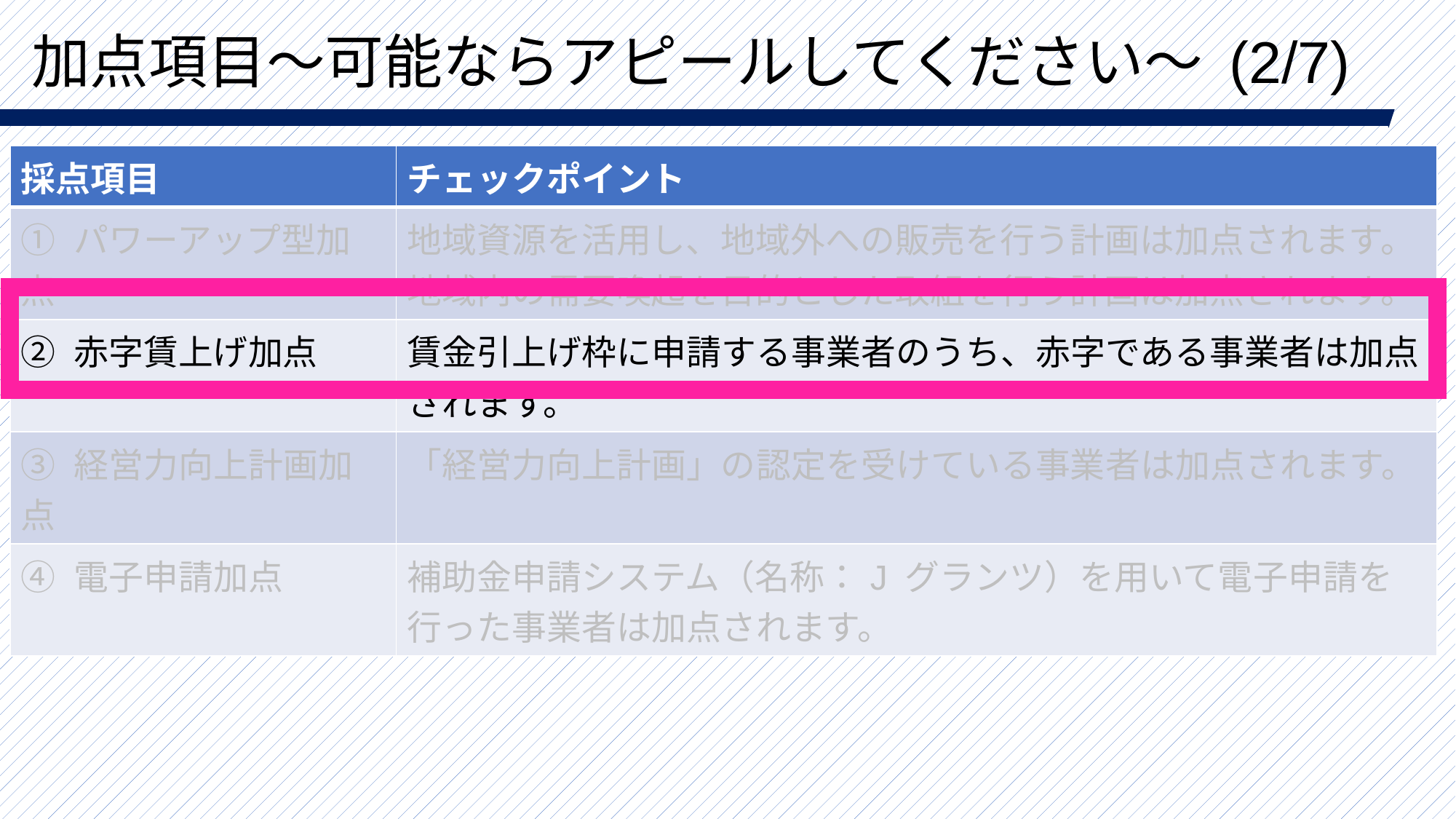

# 加点項目～可能ならアピールしてください～ (2/7)

| 採点項目 | チェックポイント |
| --- | --- |
| ① パワーアップ型加点 | 地域資源を活用し、地域外への販売を行う計画は加点されます。 地域内の需要喚起を目的とした取組を行う計画は加点されます。 |
| ② 赤字賃上げ加点 | 賃金引上げ枠に申請する事業者のうち、赤字である事業者は加点されます。 |
| ③ 経営力向上計画加点 | 「経営力向上計画」の認定を受けている事業者は加点されます。 |
| ④ 電子申請加点 | 補助金申請システム（名称：J グランツ）を用いて電子申請を行った事業者は加点されます。 |